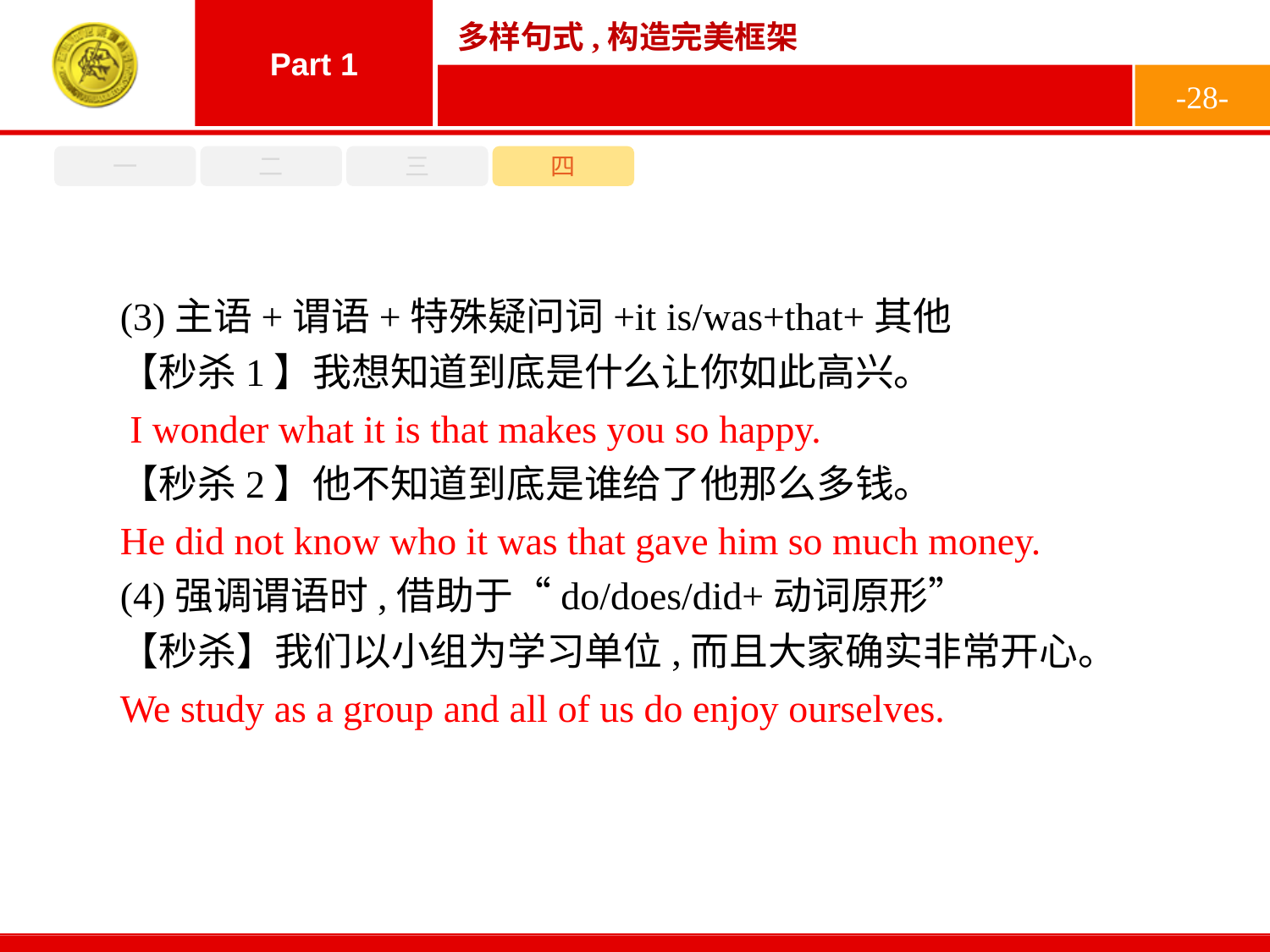

-28-
一
二
三
四
(3)主语+谓语+特殊疑问词+it is/was+that+其他
【秒杀1】我想知道到底是什么让你如此高兴。

【秒杀2】他不知道到底是谁给了他那么多钱。

(4)强调谓语时,借助于“do/does/did+动词原形”
【秒杀】我们以小组为学习单位,而且大家确实非常开心。
 I wonder what it is that makes you so happy.

He did not know who it was that gave him so much money.

We study as a group and all of us do enjoy ourselves.